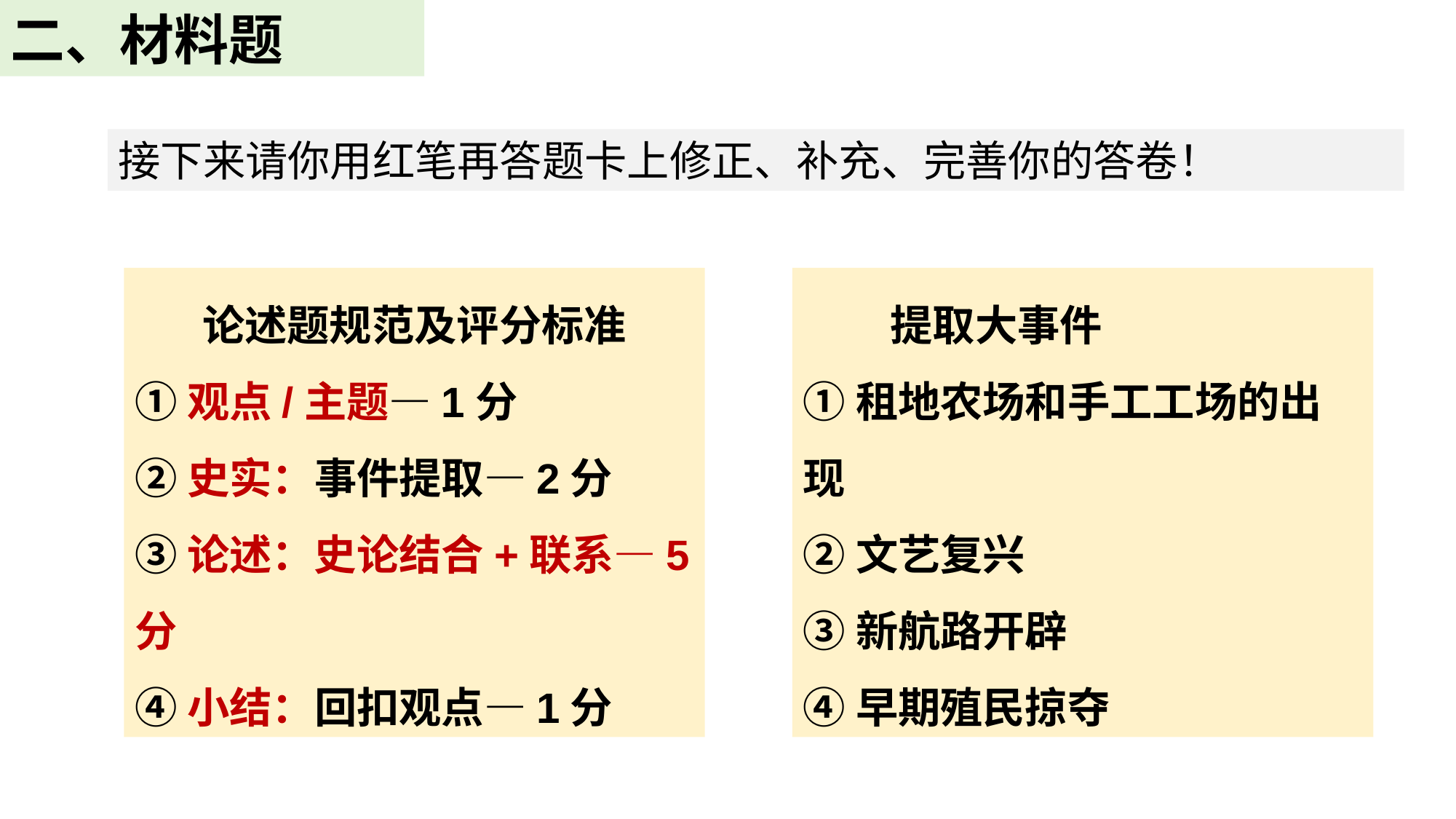

二、材料题
接下来请你用红笔再答题卡上修正、补充、完善你的答卷！
论述题规范及评分标准
①观点/主题—1分
②史实：事件提取—2分
③论述：史论结合+联系—5分
④小结：回扣观点—1分
        提取大事件
①租地农场和手工工场的出现
②文艺复兴
③新航路开辟
④早期殖民掠夺